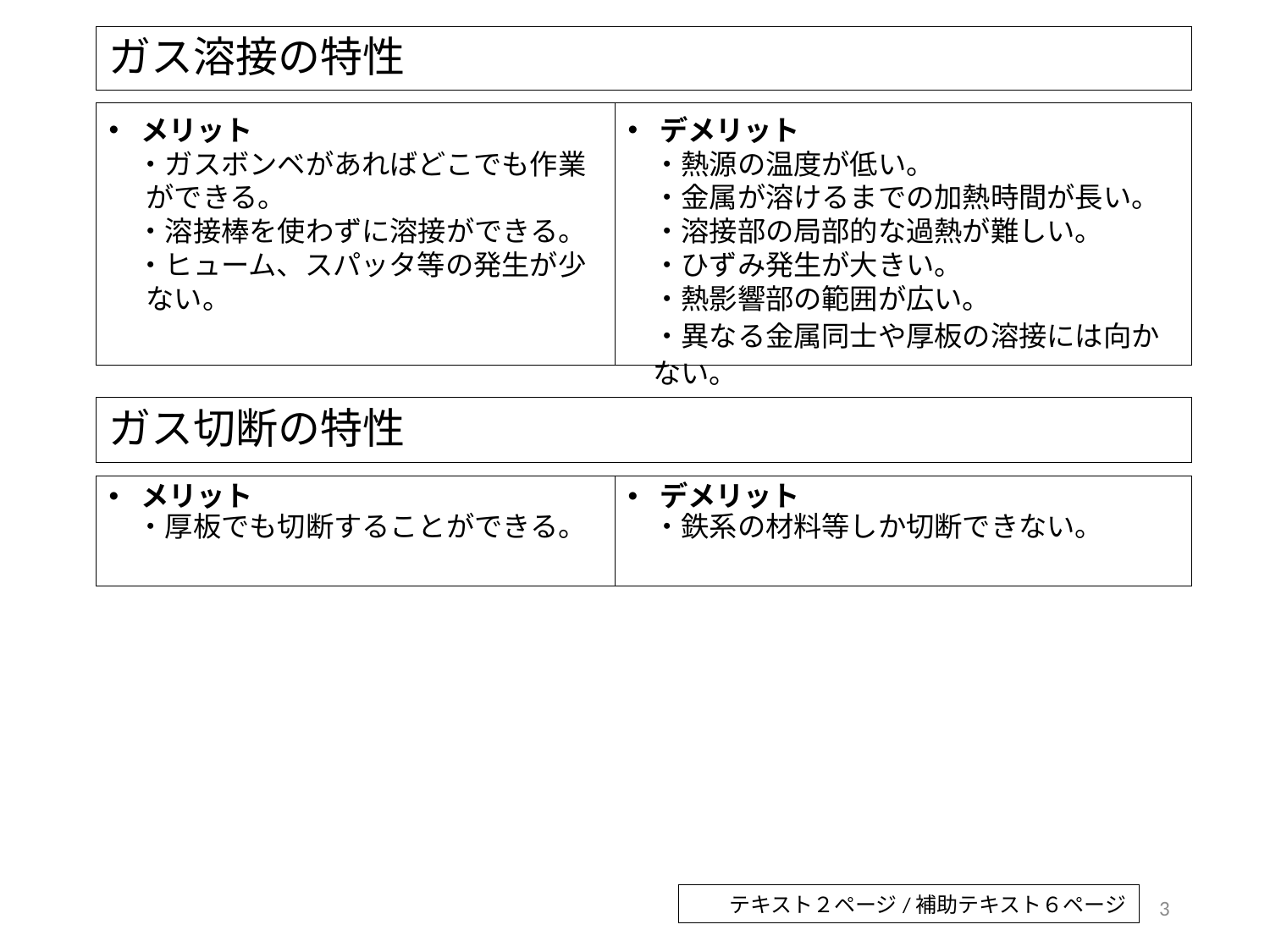

# ガス溶接の特性
デメリット
・熱源の温度が低い。
・金属が溶けるまでの加熱時間が長い。
・溶接部の局部的な過熱が難しい。
・ひずみ発生が大きい。
・熱影響部の範囲が広い。
・異なる金属同士や厚板の溶接には向かない。
メリット
　・ガスボンベがあればどこでも作業ができる。
　・溶接棒を使わずに溶接ができる。
　・ヒューム、スパッタ等の発生が少ない。

ガス切断の特性
デメリット
・鉄系の材料等しか切断できない。
メリット
　・厚板でも切断することができる。
3
テキスト２ページ/補助テキスト６ページ